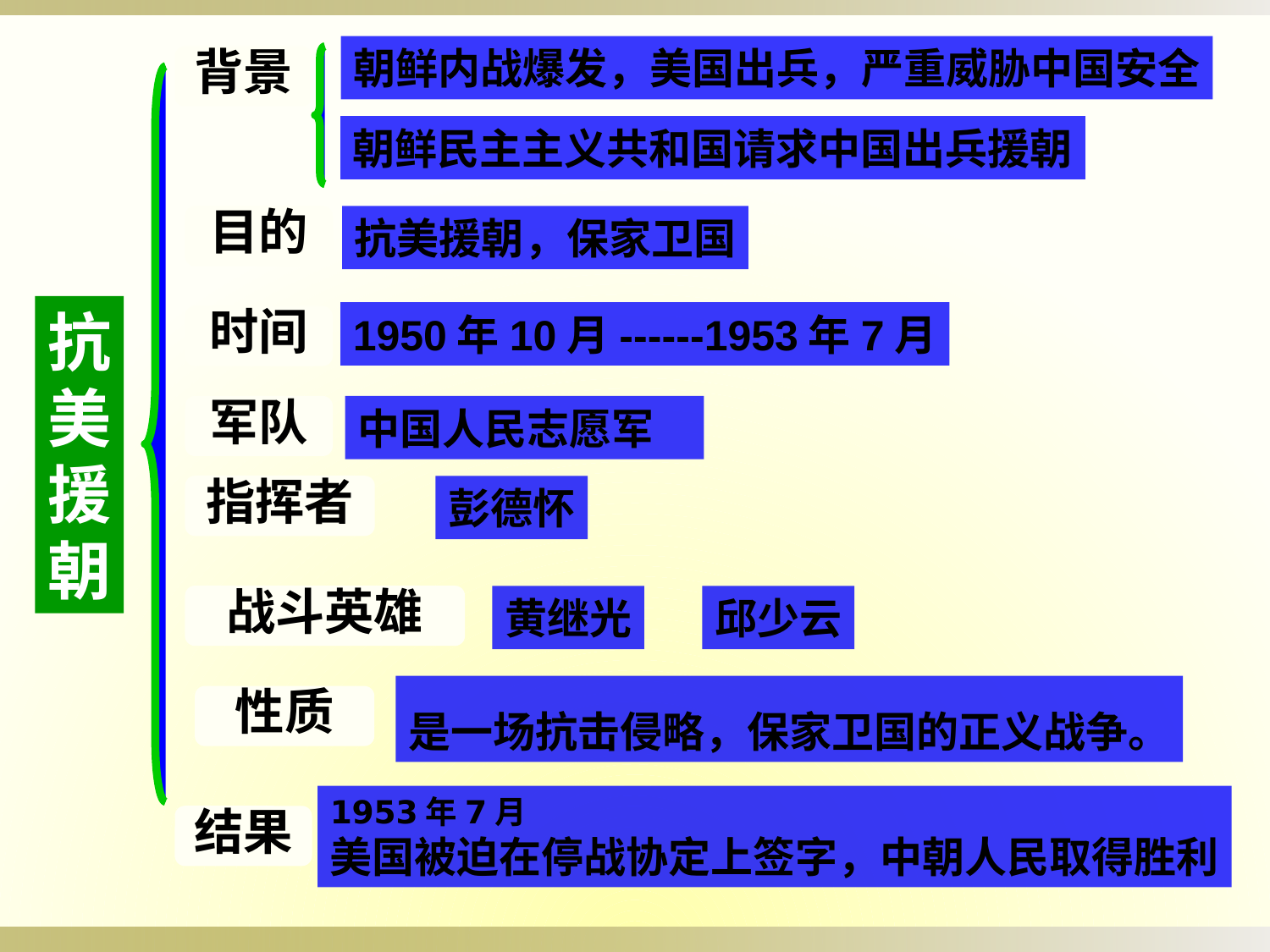

朝鲜内战爆发，美国出兵，严重威胁中国安全
背景

朝鲜民主主义共和国请求中国出兵援朝
目的
抗美援朝，保家卫国
抗
美
援
朝
1950年10月------1953年7月
时间
军队
中国人民志愿军
指挥者
彭德怀
战斗英雄
黄继光
邱少云
是一场抗击侵略，保家卫国的正义战争。
性质
1953年7月
美国被迫在停战协定上签字，中朝人民取得胜利
结果